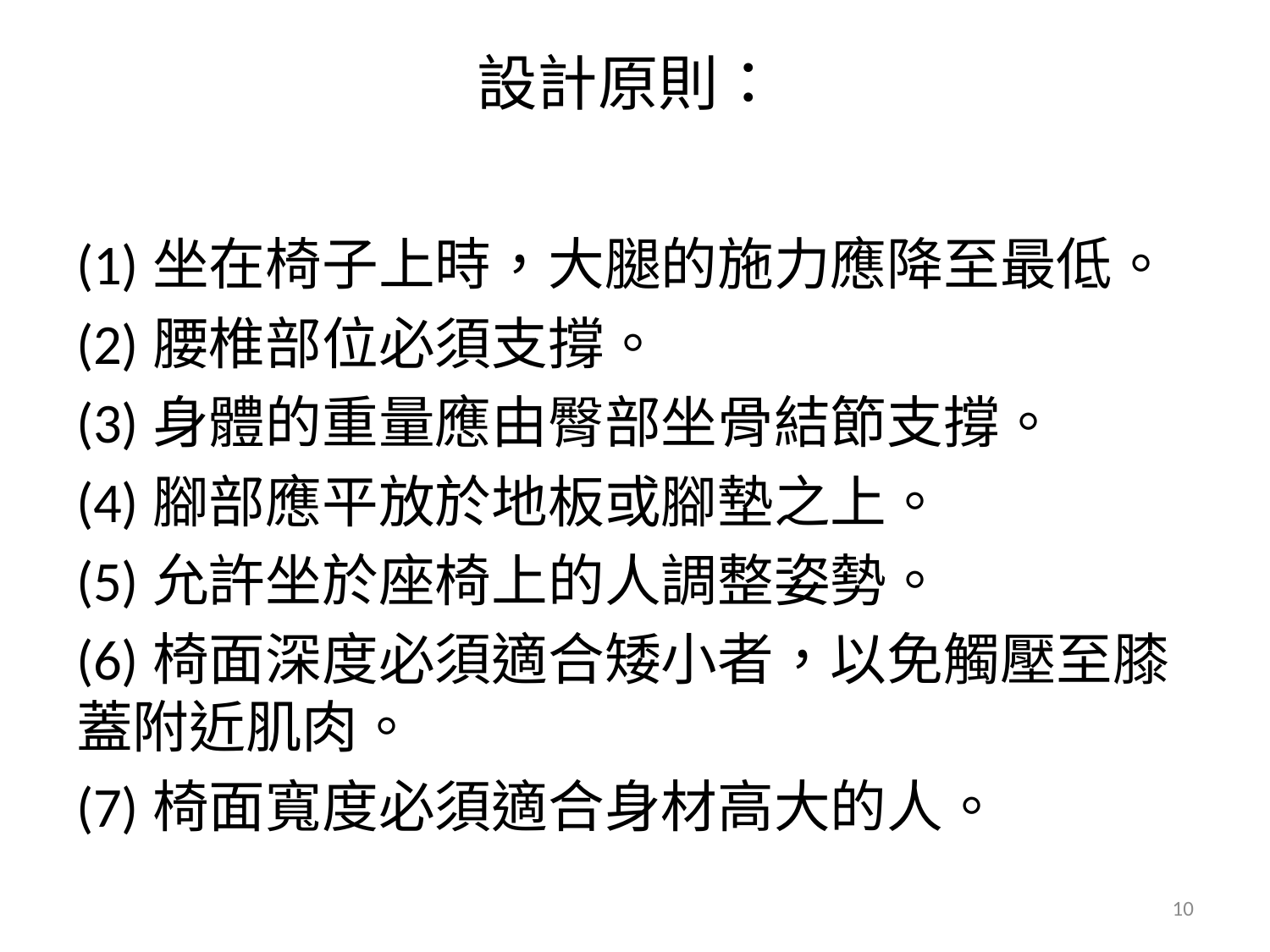

# 設計原則：
(1)坐在椅子上時，大腿的施力應降至最低。
(2)腰椎部位必須支撐。
(3)身體的重量應由臀部坐骨結節支撐。
(4)腳部應平放於地板或腳墊之上。
(5)允許坐於座椅上的人調整姿勢。
(6)椅面深度必須適合矮小者，以免觸壓至膝蓋附近肌肉。
(7)椅面寬度必須適合身材高大的人。

10